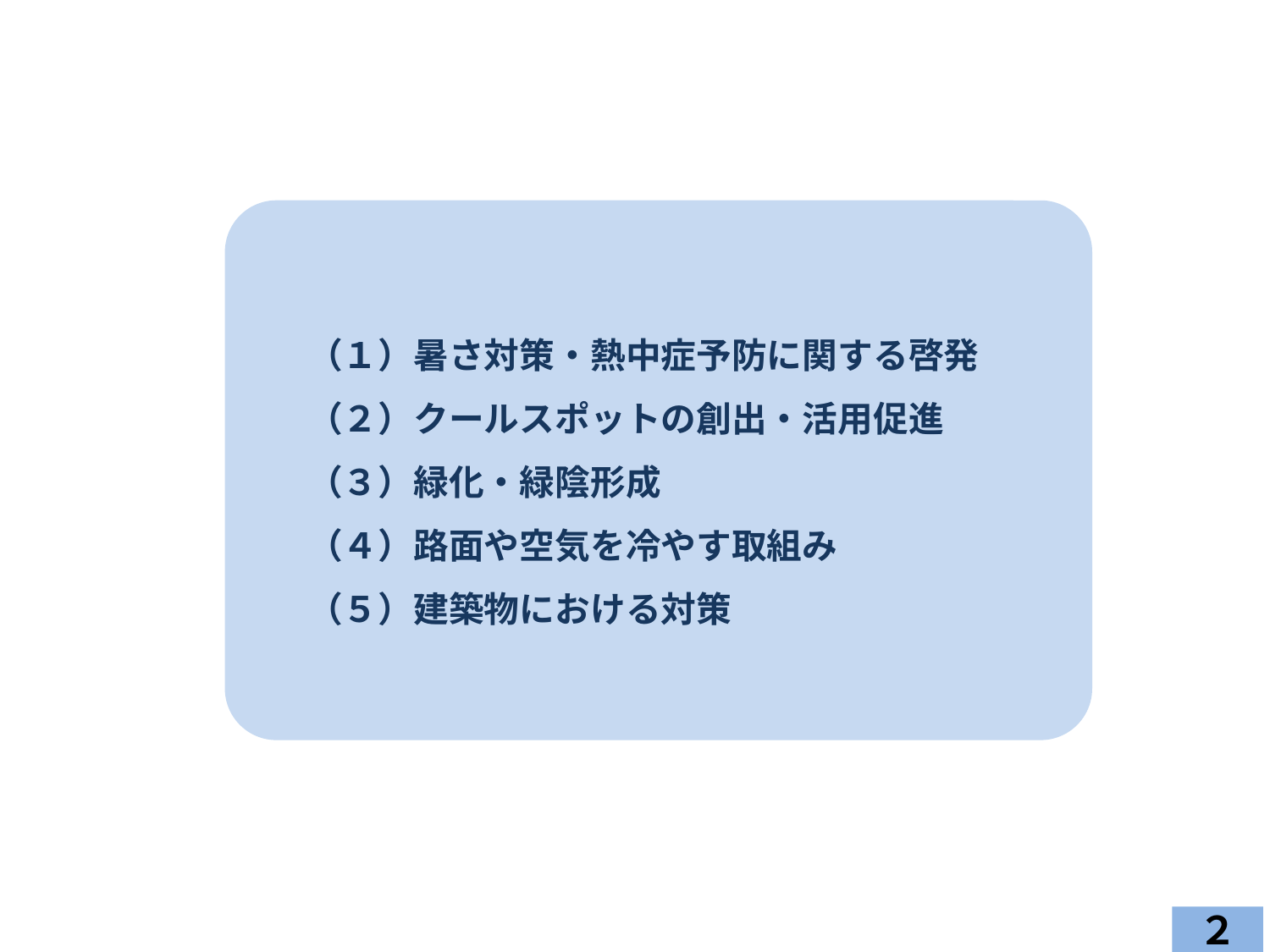

（１）暑さ対策・熱中症予防に関する啓発
（２）クールスポットの創出・活用促進
（３）緑化・緑陰形成
（４）路面や空気を冷やす取組み
（５）建築物における対策
２